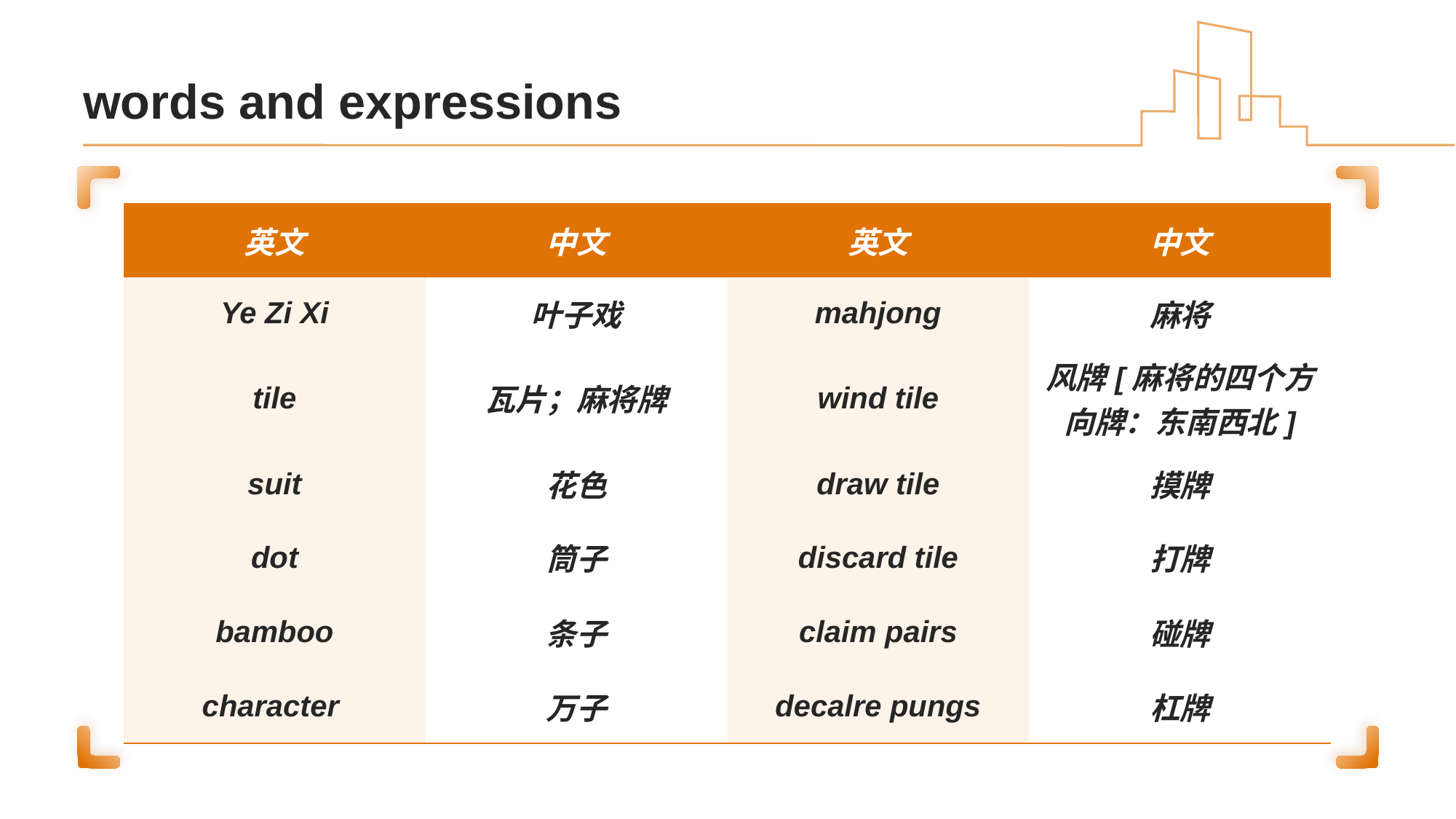

# words and expressions

| 英文 | 中文 | 英文 | 中文 |
| --- | --- | --- | --- |
| Ye Zi Xi | 叶子戏 | mahjong | 麻将 |
| tile | 瓦片；麻将牌 | wind tile | 风牌[麻将的四个方向牌：东南西北] |
| suit | 花色 | draw tile | 摸牌 |
| dot | 筒子 | discard tile | 打牌 |
| bamboo | 条子 | claim pairs | 碰牌 |
| character | 万子 | decalre pungs | 杠牌 |